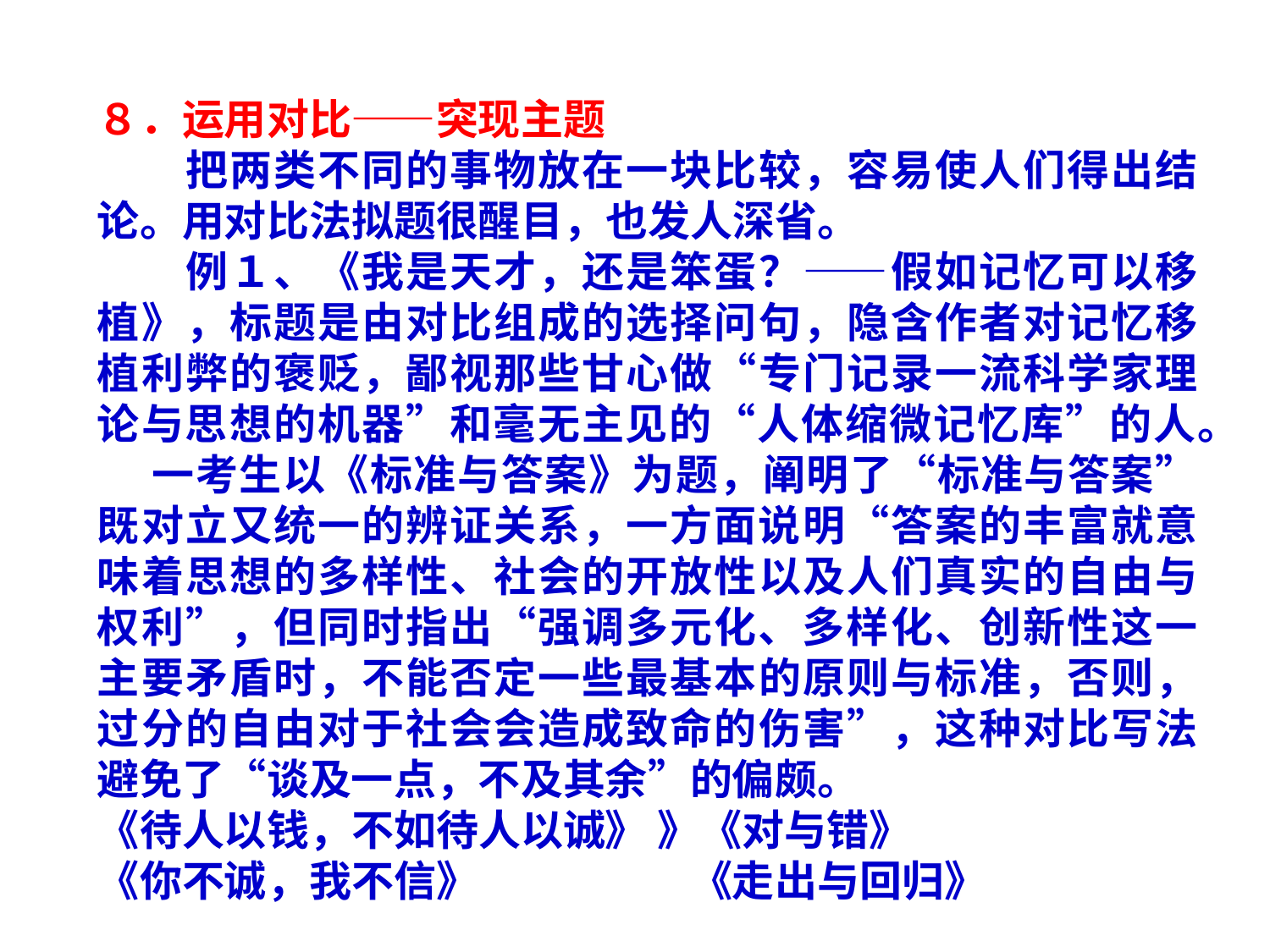

８．运用对比——突现主题
　　把两类不同的事物放在一块比较，容易使人们得出结论。用对比法拟题很醒目，也发人深省。
　　例１、《我是天才，还是笨蛋？——假如记忆可以移植》，标题是由对比组成的选择问句，隐含作者对记忆移植利弊的褒贬，鄙视那些甘心做“专门记录一流科学家理论与思想的机器”和毫无主见的“人体缩微记忆库”的人。
    一考生以《标准与答案》为题，阐明了“标准与答案”既对立又统一的辨证关系，一方面说明“答案的丰富就意味着思想的多样性、社会的开放性以及人们真实的自由与权利”，但同时指出“强调多元化、多样化、创新性这一主要矛盾时，不能否定一些最基本的原则与标准，否则，过分的自由对于社会会造成致命的伤害”，这种对比写法避免了“谈及一点，不及其余”的偏颇。
《待人以钱，不如待人以诚》 》《对与错》
《你不诚，我不信》　　　　　《走出与回归》